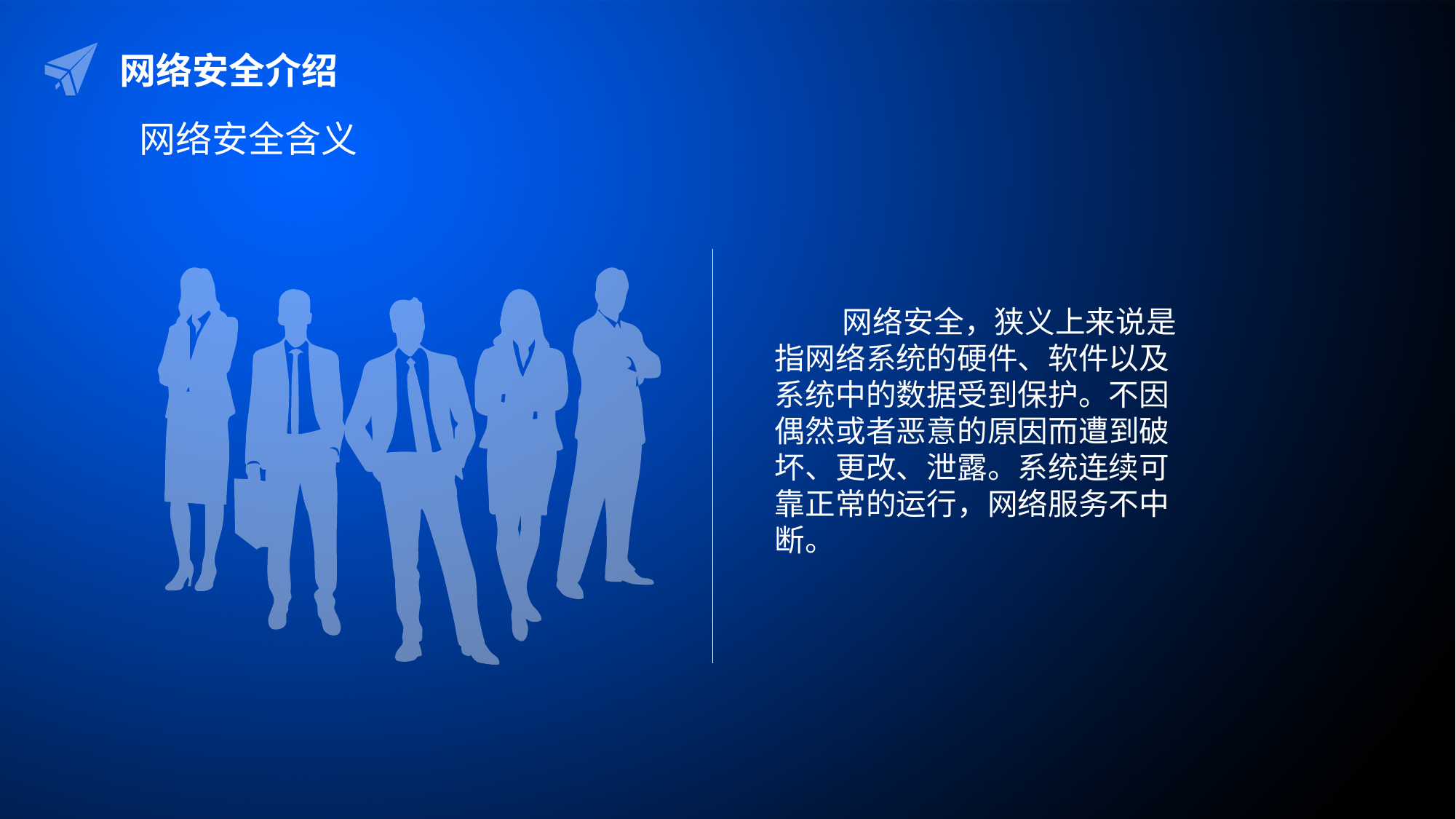

网络安全介绍

网络安全含义

         网络安全，狭义上来说是指网络系统的硬件、软件以及系统中的数据受到保护。不因偶然或者恶意的原因而遭到破坏、更改、泄露。系统连续可靠正常的运行，网络服务不中断。